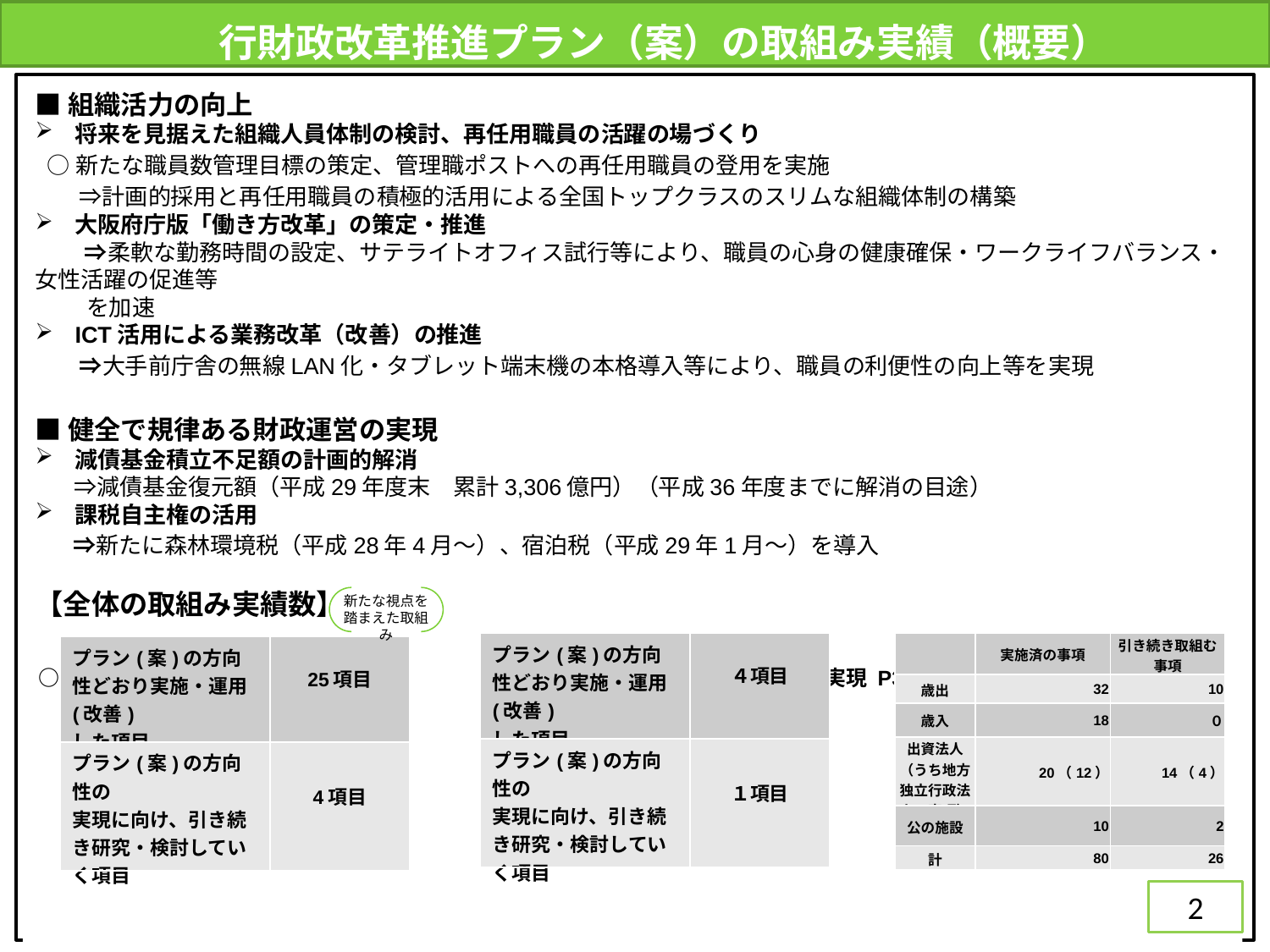

行財政改革推進プラン（案）の取組み実績（概要）

■組織活力の向上
将来を見据えた組織人員体制の検討、再任用職員の活躍の場づくり
  ○新たな職員数管理目標の策定、管理職ポストへの再任用職員の登用を実施
　   ⇒計画的採用と再任用職員の積極的活用による全国トップクラスのスリムな組織体制の構築
大阪府庁版「働き方改革」の策定・推進
   　 ⇒柔軟な勤務時間の設定、サテライトオフィス試行等により、職員の心身の健康確保・ワークライフバランス・女性活躍の促進等
         を加速
ICT活用による業務改革（改善）の推進
　   ⇒大手前庁舎の無線LAN化・タブレット端末機の本格導入等により、職員の利便性の向上等を実現

■健全で規律ある財政運営の実現
減債基金積立不足額の計画的解消
　   ⇒減債基金復元額（平成29年度末　累計3,306億円）（平成36年度までに解消の目途）
課税自主権の活用
　  ⇒新たに森林環境税（平成28年4月～）、宿泊税（平成29年1月～）を導入

【全体の取組み実績数】
 ○具体的な改革の取組み P3～　　　　　　　　　　○健全で規律ある財政運営の実現 P33～    　○主な点検項目 P37～

新たな視点を
踏まえた取組み

| プラン(案)の方向性どおり実施・運用(改善) した項目 | ４項目 |
| --- | --- |
| プラン(案)の方向性の 実現に向け、引き続き研究・検討していく項目 | １項目 |
|  | 実施済の事項 | 引き続き取組む 事項 |
| --- | --- | --- |
| 歳出 | 32 | 10 |
| 歳入 | 18 | ０ |
| 出資法人 （うち地方独立行政法人の事項） | 20（12） | 14（4） |
| 公の施設 | 10 | 2 |
| 計 | 80 | 26 |
| プラン(案)の方向性どおり実施・運用(改善) した項目 | 25項目 |
| --- | --- |
| プラン(案)の方向性の 実現に向け、引き続き研究・検討していく項目 | 4項目 |
2